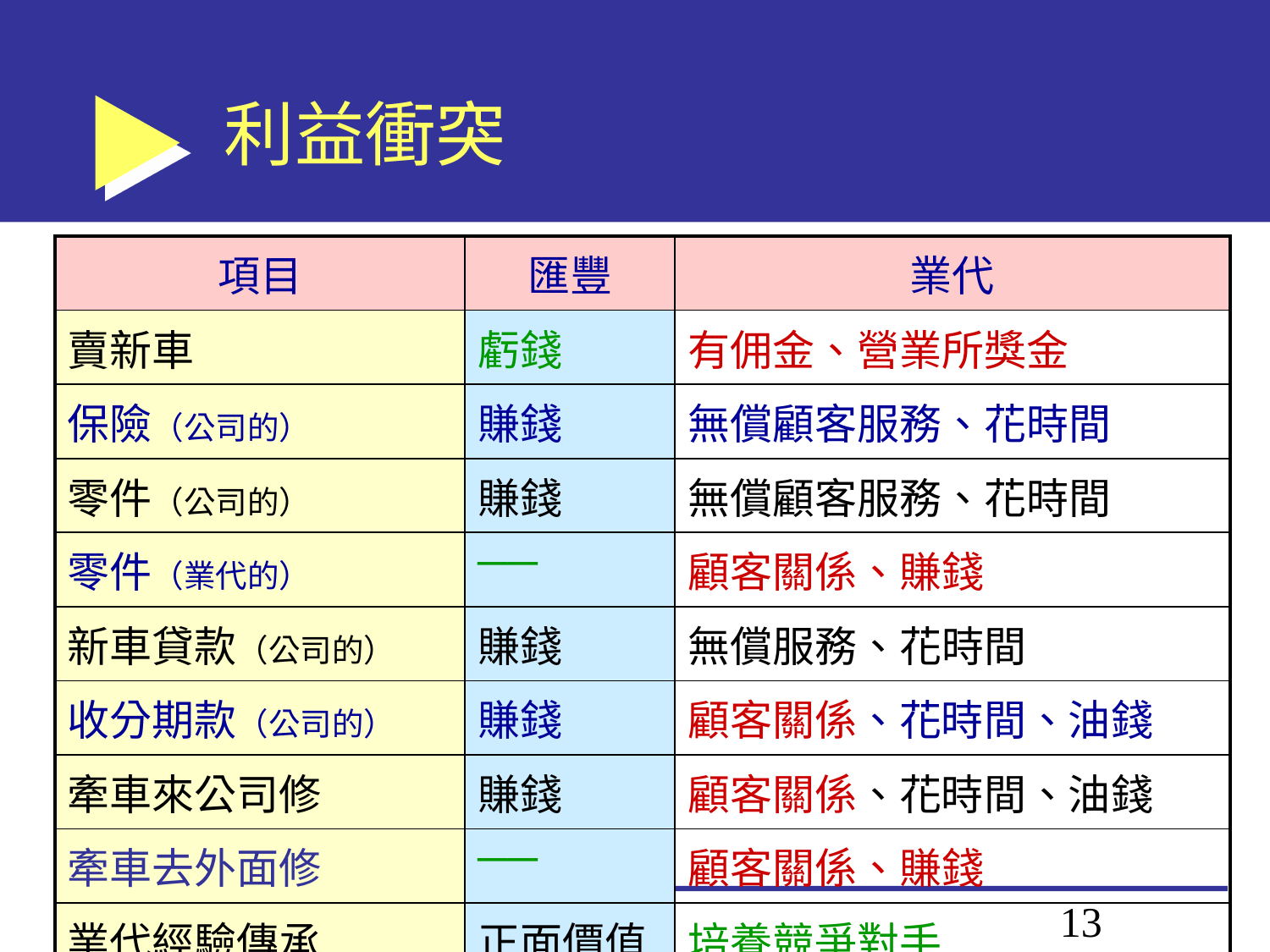

# 利益衝突
| 項目 | 匯豐 | 業代 |
| --- | --- | --- |
| 賣新車 | 虧錢 | 有佣金、營業所獎金 |
| 保險（公司的） | 賺錢 | 無償顧客服務、花時間 |
| 零件（公司的） | 賺錢 | 無償顧客服務、花時間 |
| 零件（業代的） | ── | 顧客關係、賺錢 |
| 新車貸款（公司的） | 賺錢 | 無償服務、花時間 |
| 收分期款（公司的） | 賺錢 | 顧客關係、花時間、油錢 |
| 牽車來公司修 | 賺錢 | 顧客關係、花時間、油錢 |
| 牽車去外面修 | ── | 顧客關係、賺錢 |
| 業代經驗傳承 | 正面價值 | 培養競爭對手 |